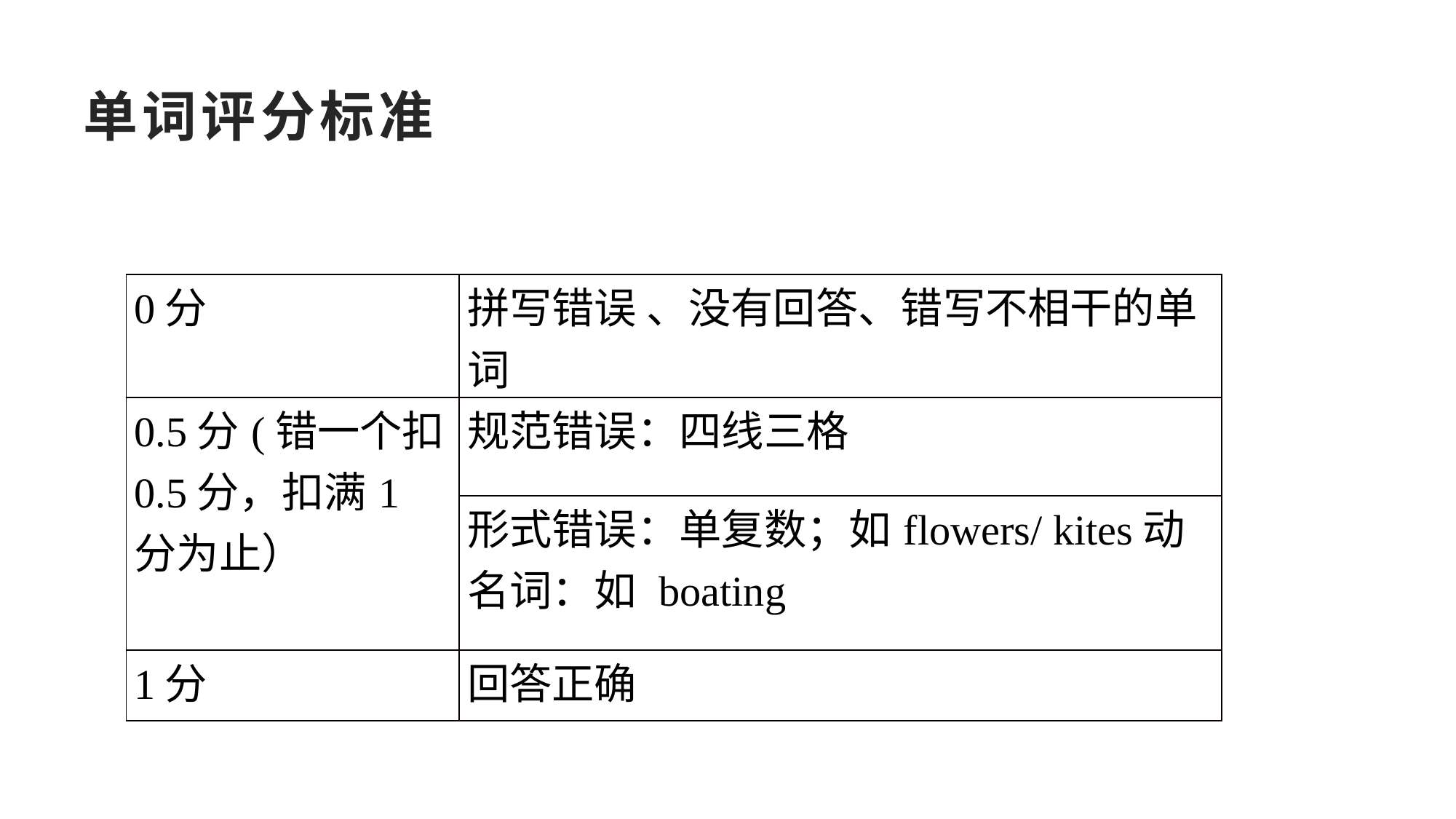

# 单词评分标准

| 0分 | 拼写错误 、没有回答、错写不相干的单词 |
| --- | --- |
| 0.5分(错一个扣0.5分，扣满1分为止） | 规范错误：四线三格 |
|  | 形式错误：单复数；如flowers/ kites动名词：如 boating |
| 1分 | 回答正确 |